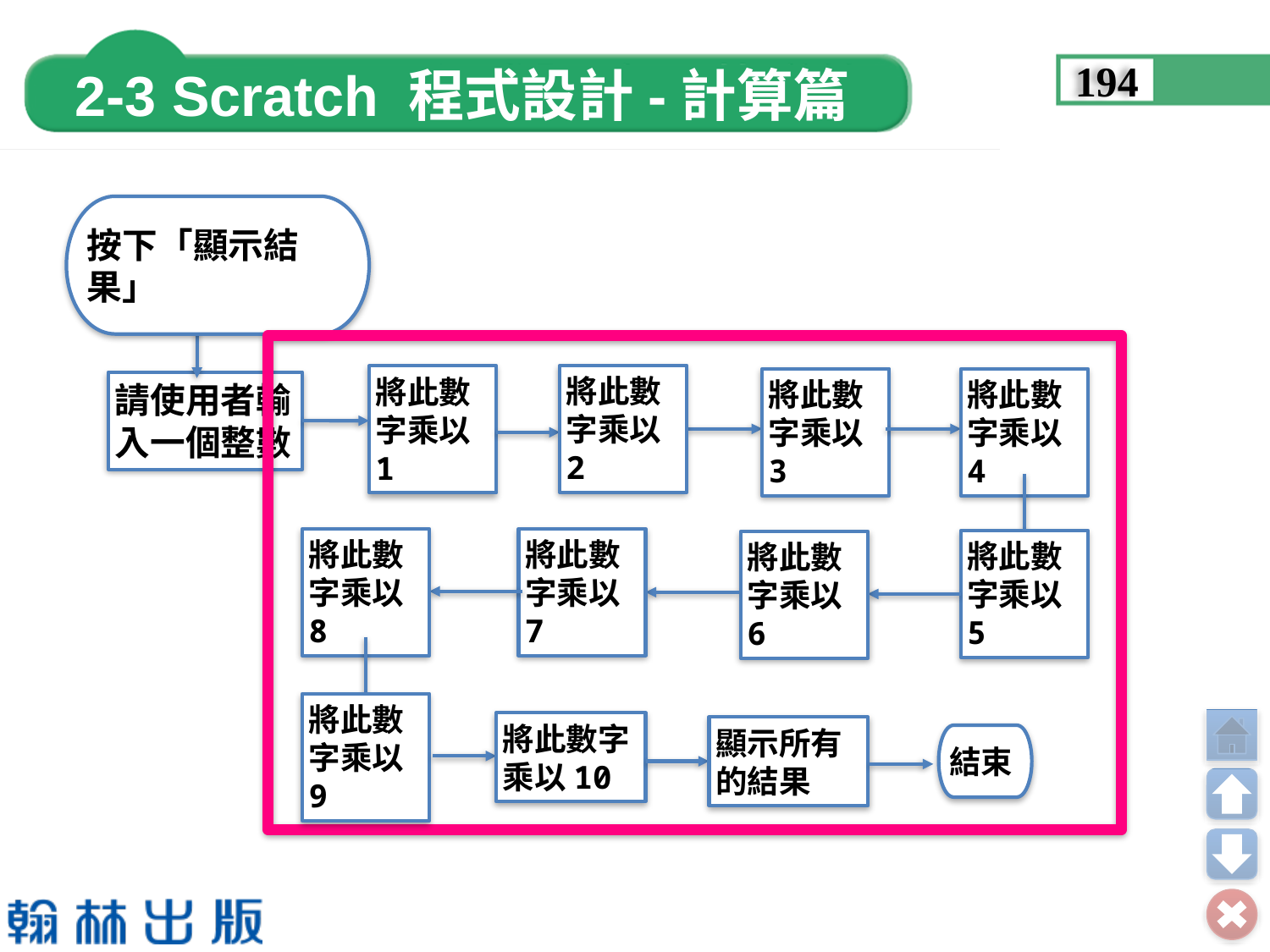

194

按下「顯示結果」

請使用者輸入一個整數
將此數字乘以2
將此數字乘以1
將此數字乘以3
將此數字乘以4
將此數字乘以8
將此數字乘以7
將此數字乘以5
將此數字乘以6
將此數字乘以9
將此數字乘以10
顯示所有的結果
結束